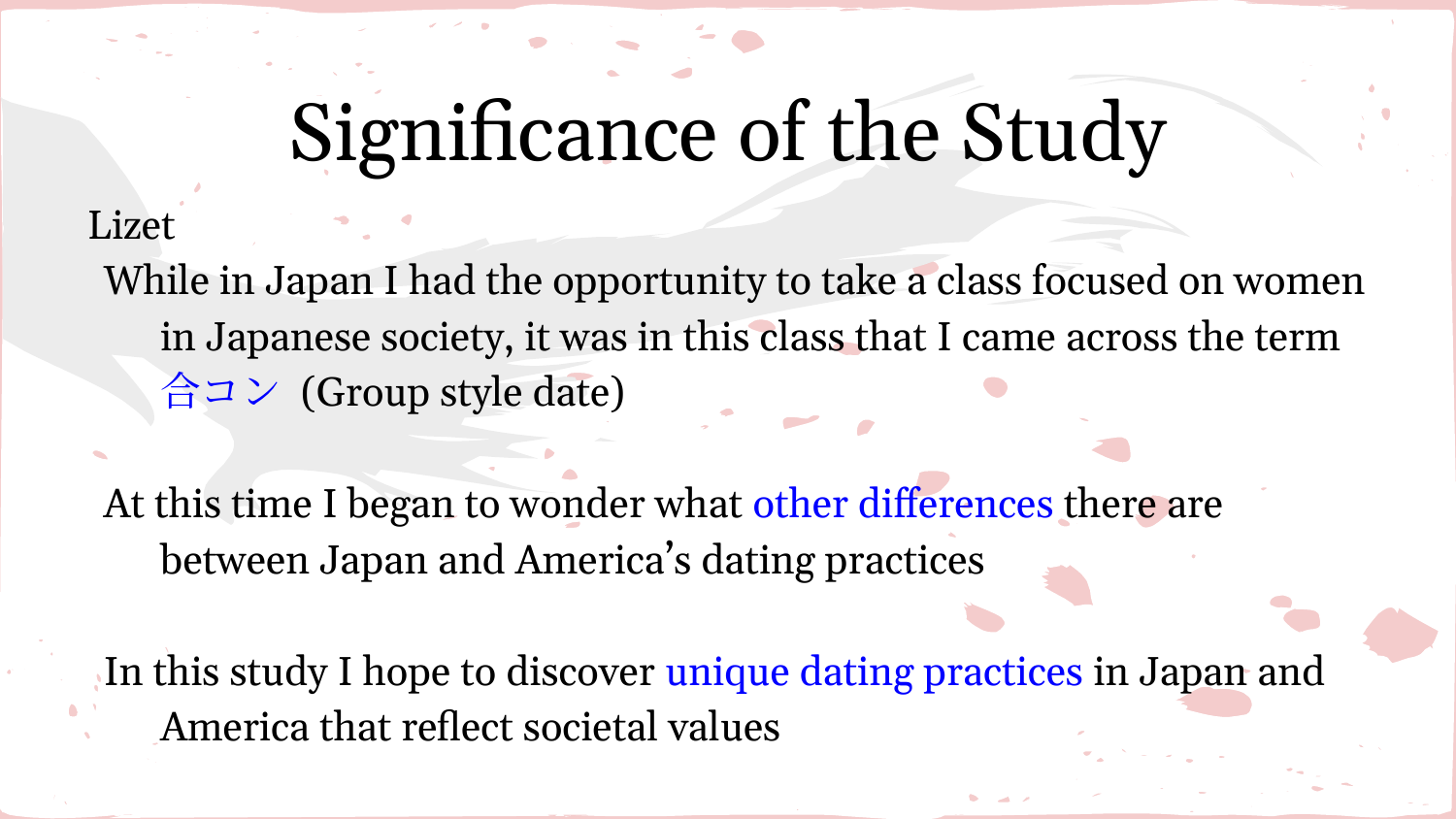

# Significance of the Study

Lizet
While in Japan I had the opportunity to take a class focused on women in Japanese society, it was in this class that I came across the term 合コン (Group style date)

At this time I began to wonder what other differences there are between Japan and America’s dating practices

In this study I hope to discover unique dating practices in Japan and America that reflect societal values